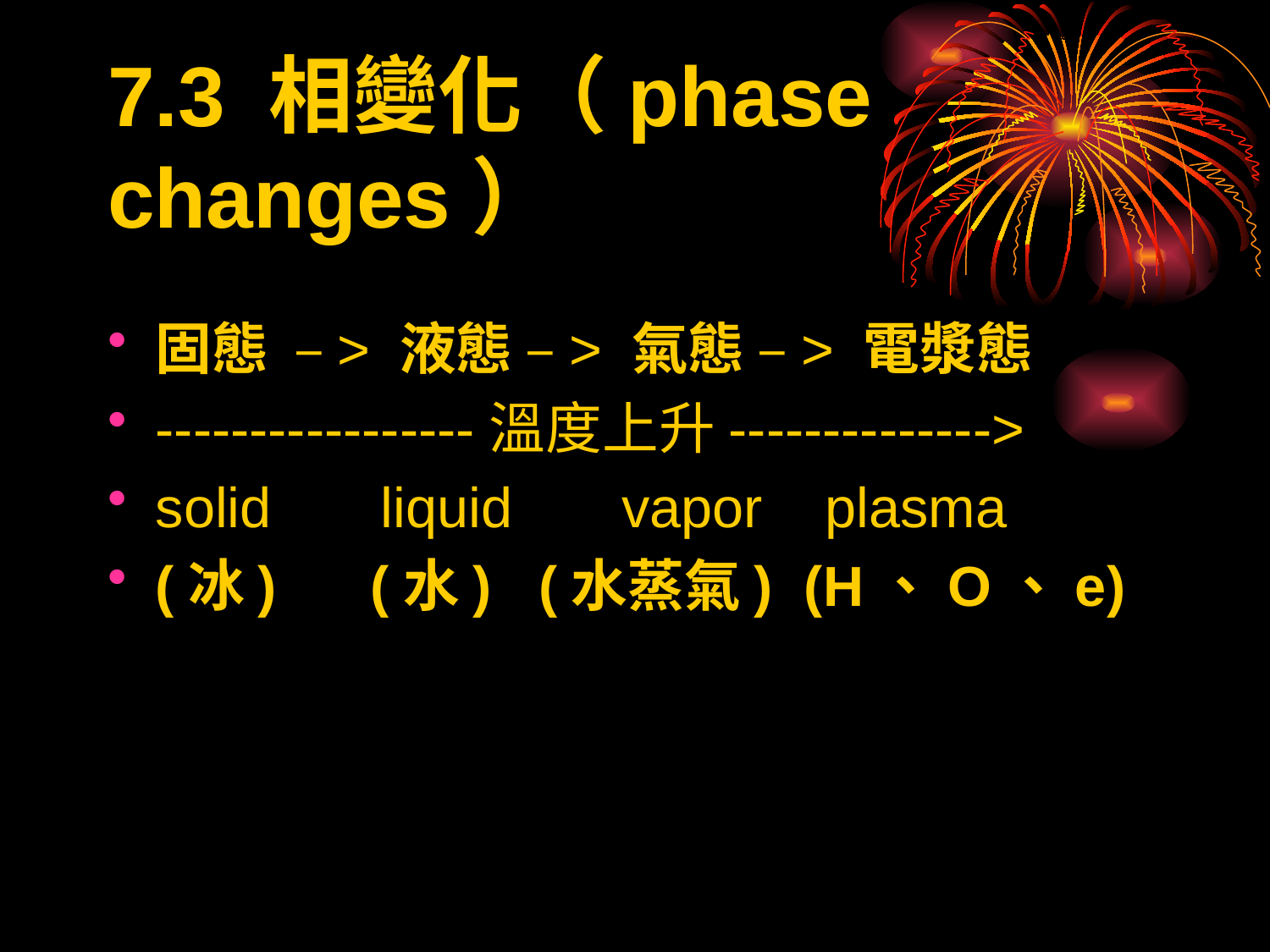

# 7.3 相變化（phase changes）
固態  –> 液態 –> 氣態 –> 電漿態
-----------------溫度上升-------------->
solid       liquid       vapor    plasma
(冰)      (水)   (水蒸氣)  (H、O、e)